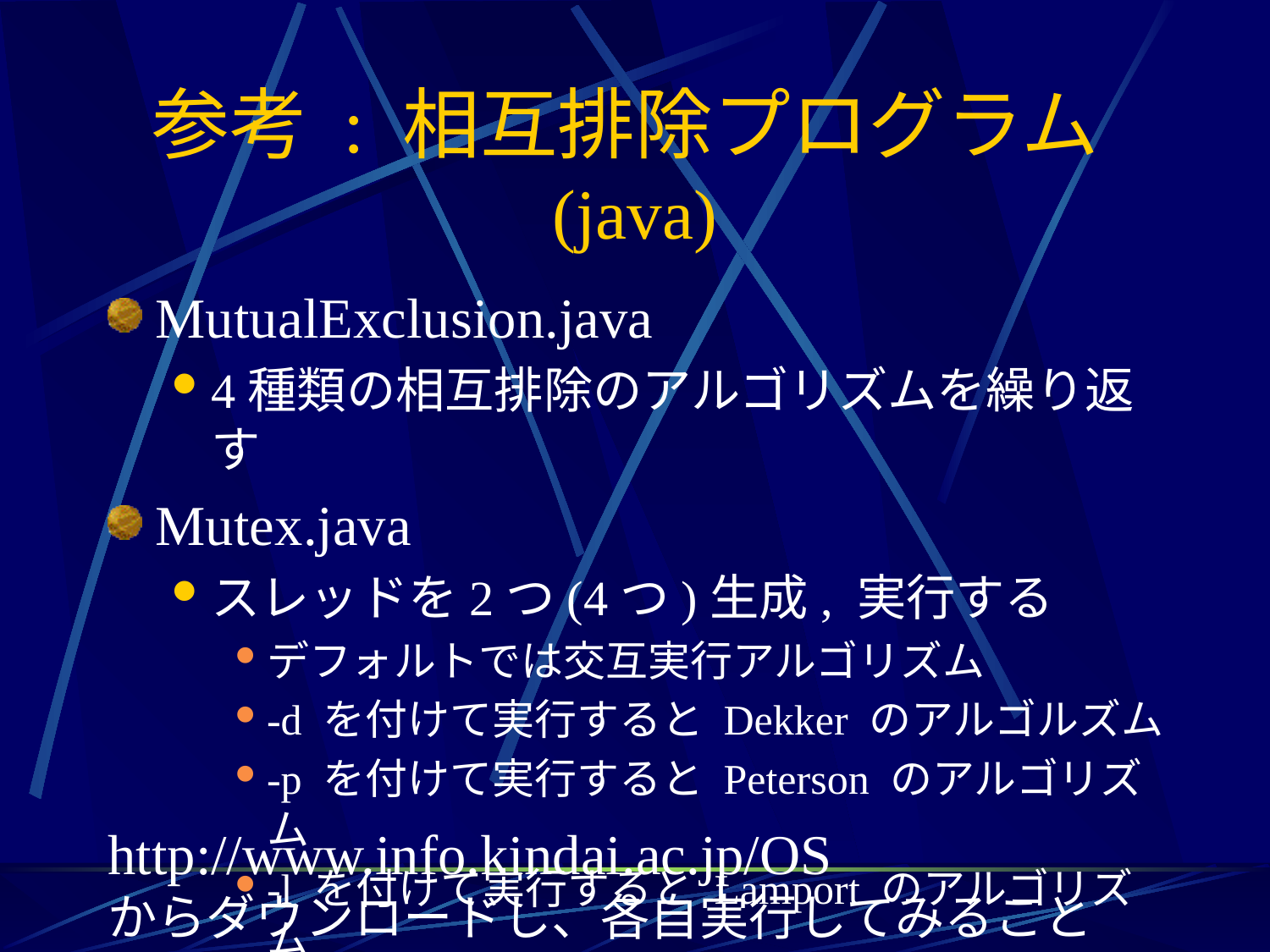

# 参考 : 相互排除プログラム(java)
MutualExclusion.java
4種類の相互排除のアルゴリズムを繰り返す
Mutex.java
スレッドを2つ(4つ)生成, 実行する
デフォルトでは交互実行アルゴリズム
-d を付けて実行すると Dekker のアルゴルズム
-p を付けて実行すると Peterson のアルゴリズム
-l を付けて実行すると Lamport のアルゴリズム
http://www.info.kindai.ac.jp/OS
からダウンロードし、各自実行してみること